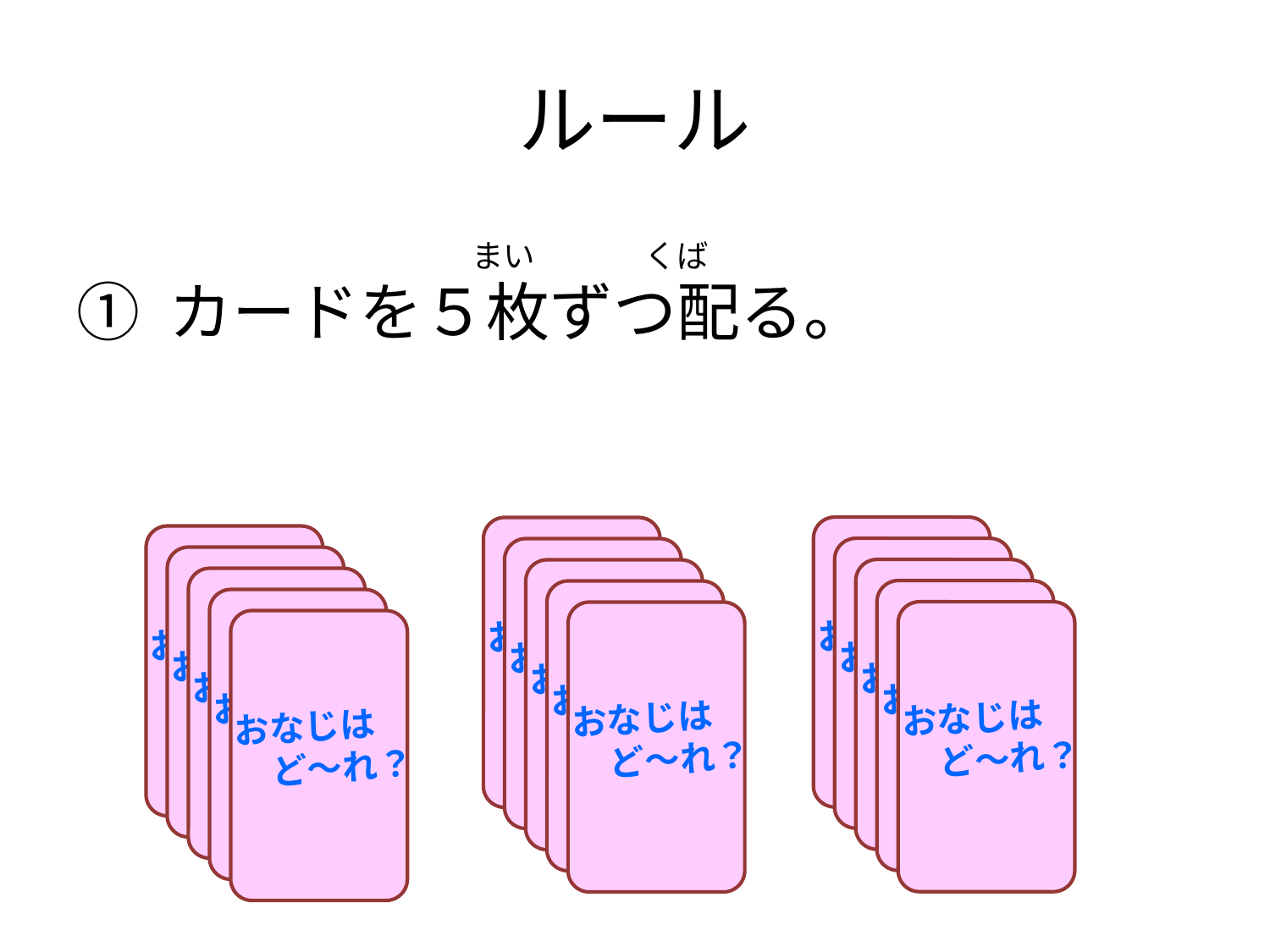

# ルール
 　　　　　　　　　　　　まい　  　　くば
① カードを５枚ずつ配る。

おなじは
　ど～れ？

おなじは
　ど～れ？

おなじは
　ど～れ？

おなじは
　ど～れ？

おなじは
　ど～れ？

おなじは
　ど～れ？

おなじは
　ど～れ？

おなじは
　ど～れ？

おなじは
　ど～れ？

おなじは
　ど～れ？

おなじは
　ど～れ？

おなじは
　ど～れ？

おなじは
　ど～れ？

おなじは
　ど～れ？

おなじは
　ど～れ？